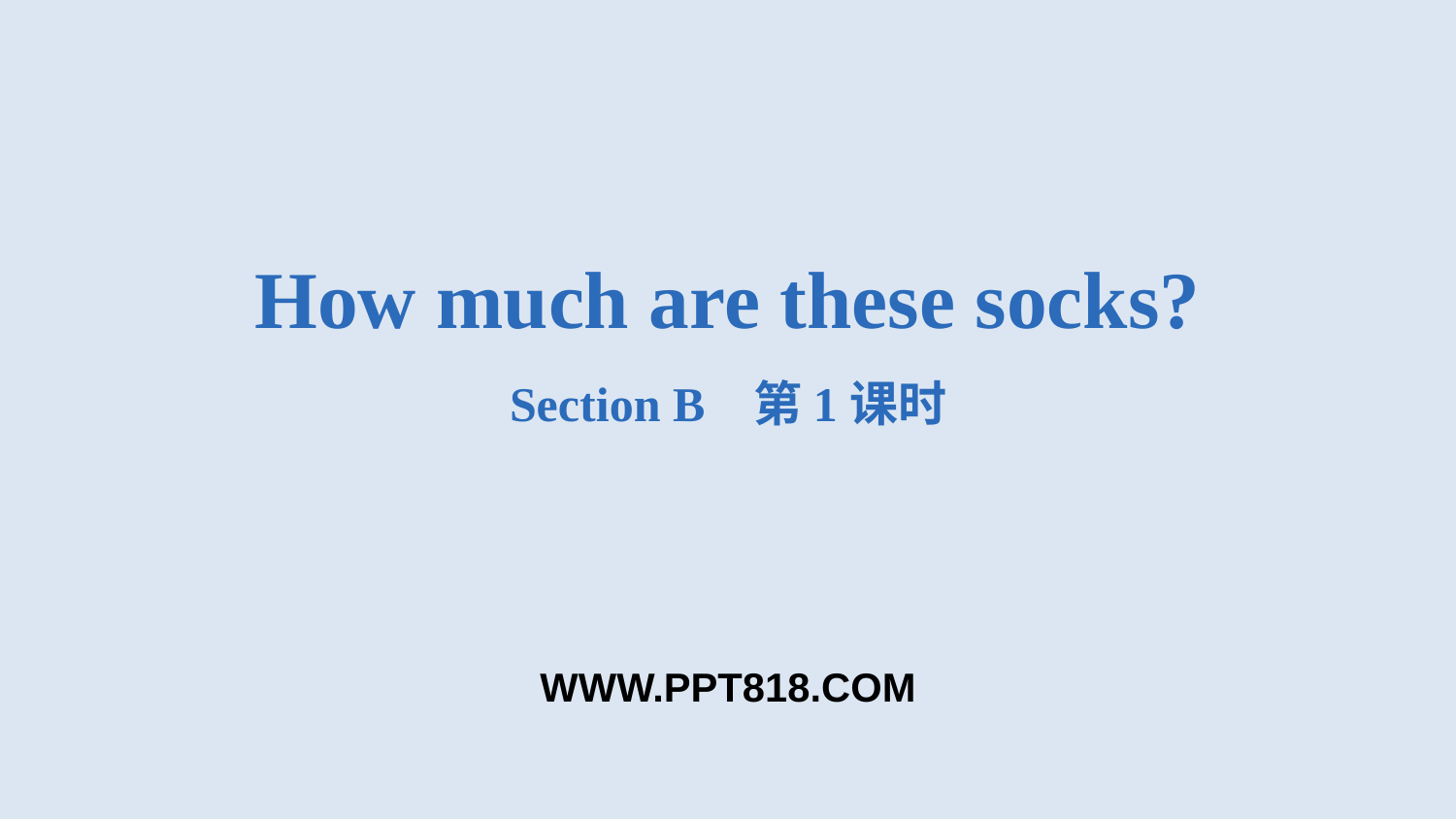

How much are these socks?
Section B   第1课时
WWW.PPT818.COM